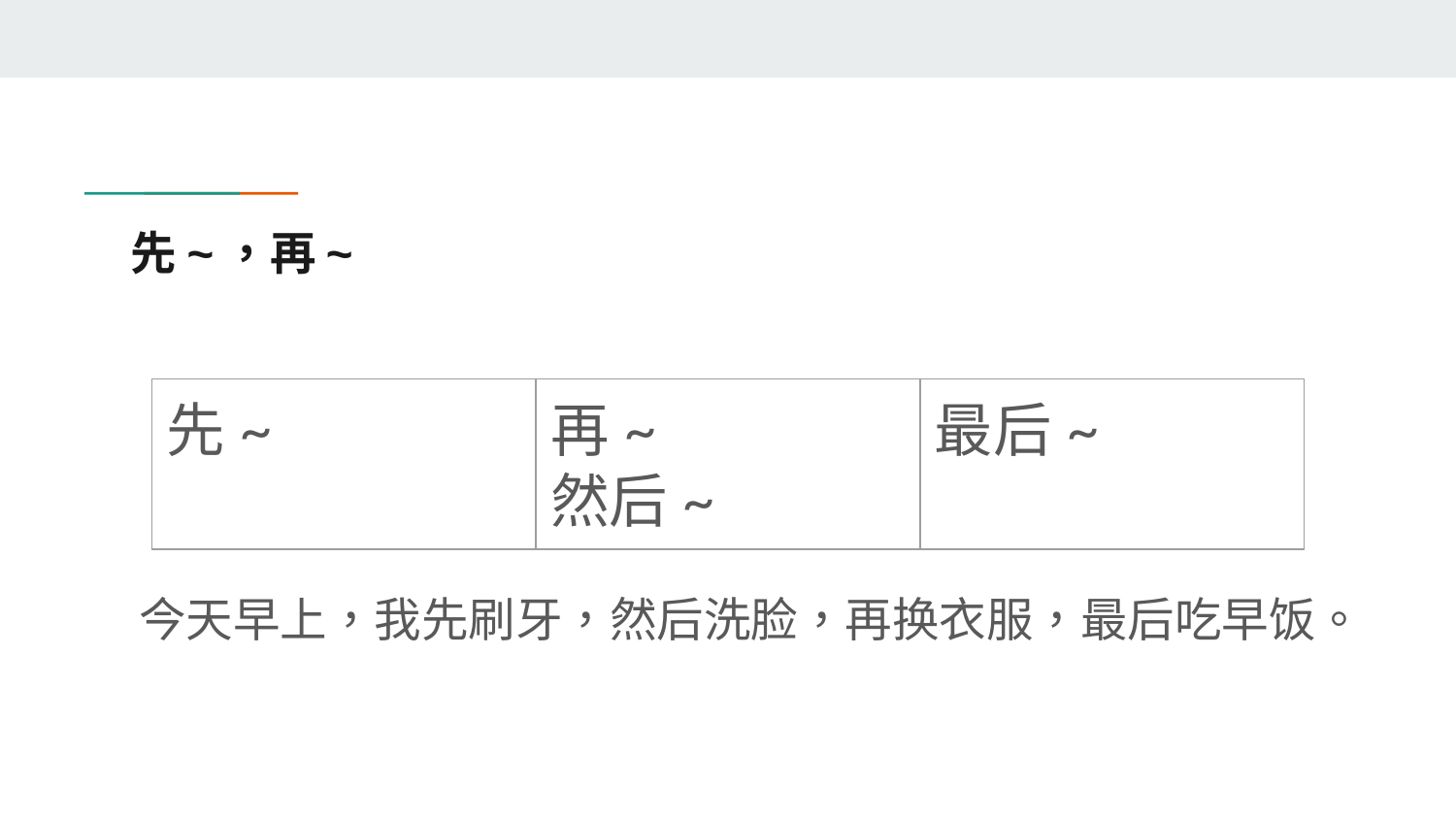

# 先~，再~
| 先~ | 再~ 然后~ | 最后~ |
| --- | --- | --- |
今天早上，我先刷牙，然后洗脸，再换衣服，最后吃早饭。